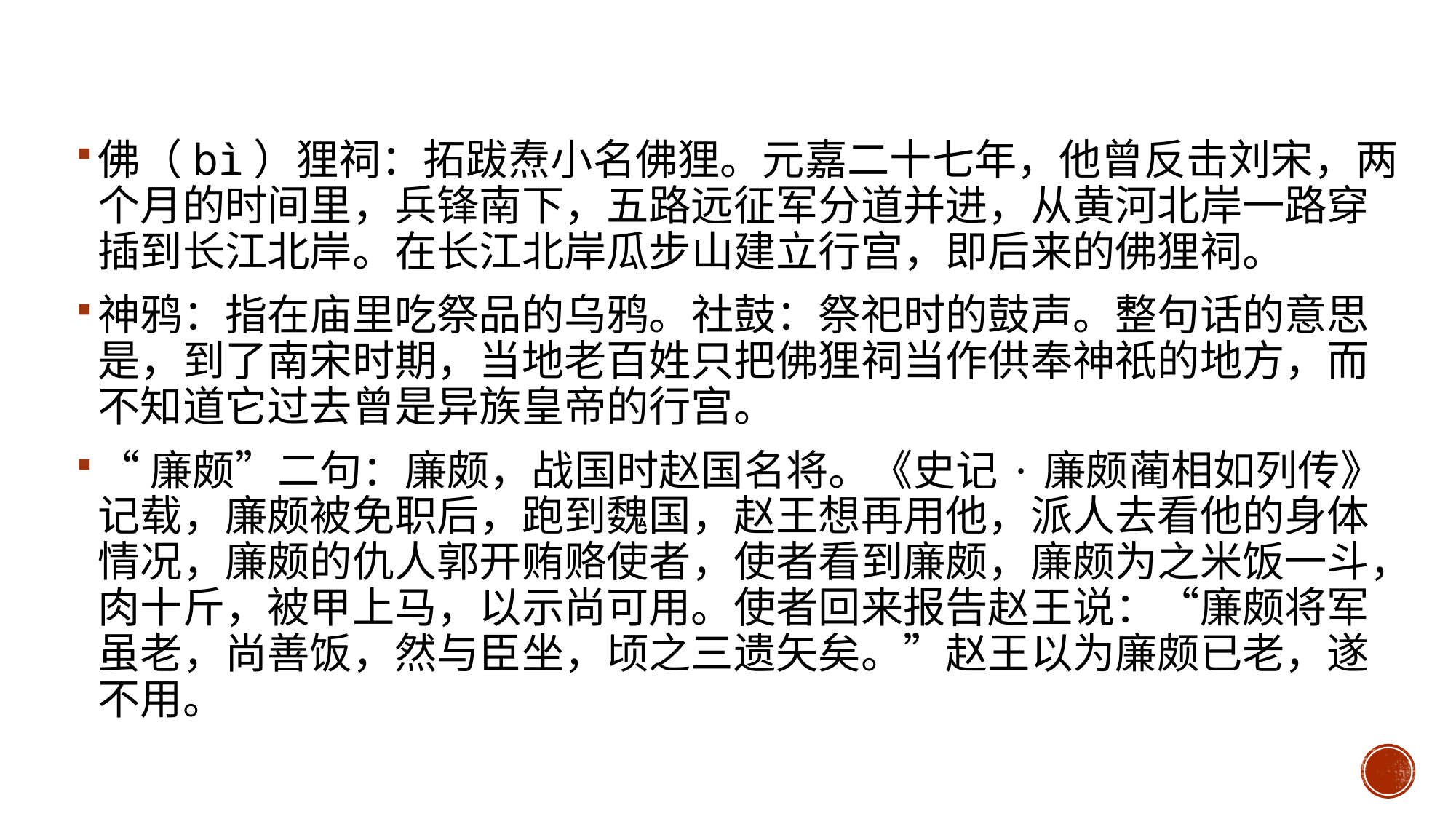

佛（bì）狸祠：拓跋焘小名佛狸。元嘉二十七年，他曾反击刘宋，两个月的时间里，兵锋南下，五路远征军分道并进，从黄河北岸一路穿插到长江北岸。在长江北岸瓜步山建立行宫，即后来的佛狸祠。
神鸦：指在庙里吃祭品的乌鸦。社鼓：祭祀时的鼓声。整句话的意思是，到了南宋时期，当地老百姓只把佛狸祠当作供奉神祇的地方，而不知道它过去曾是异族皇帝的行宫。
“廉颇”二句：廉颇，战国时赵国名将。《史记·廉颇蔺相如列传》记载，廉颇被免职后，跑到魏国，赵王想再用他，派人去看他的身体情况，廉颇的仇人郭开贿赂使者，使者看到廉颇，廉颇为之米饭一斗，肉十斤，被甲上马，以示尚可用。使者回来报告赵王说：“廉颇将军虽老，尚善饭，然与臣坐，顷之三遗矢矣。”赵王以为廉颇已老，遂不用。